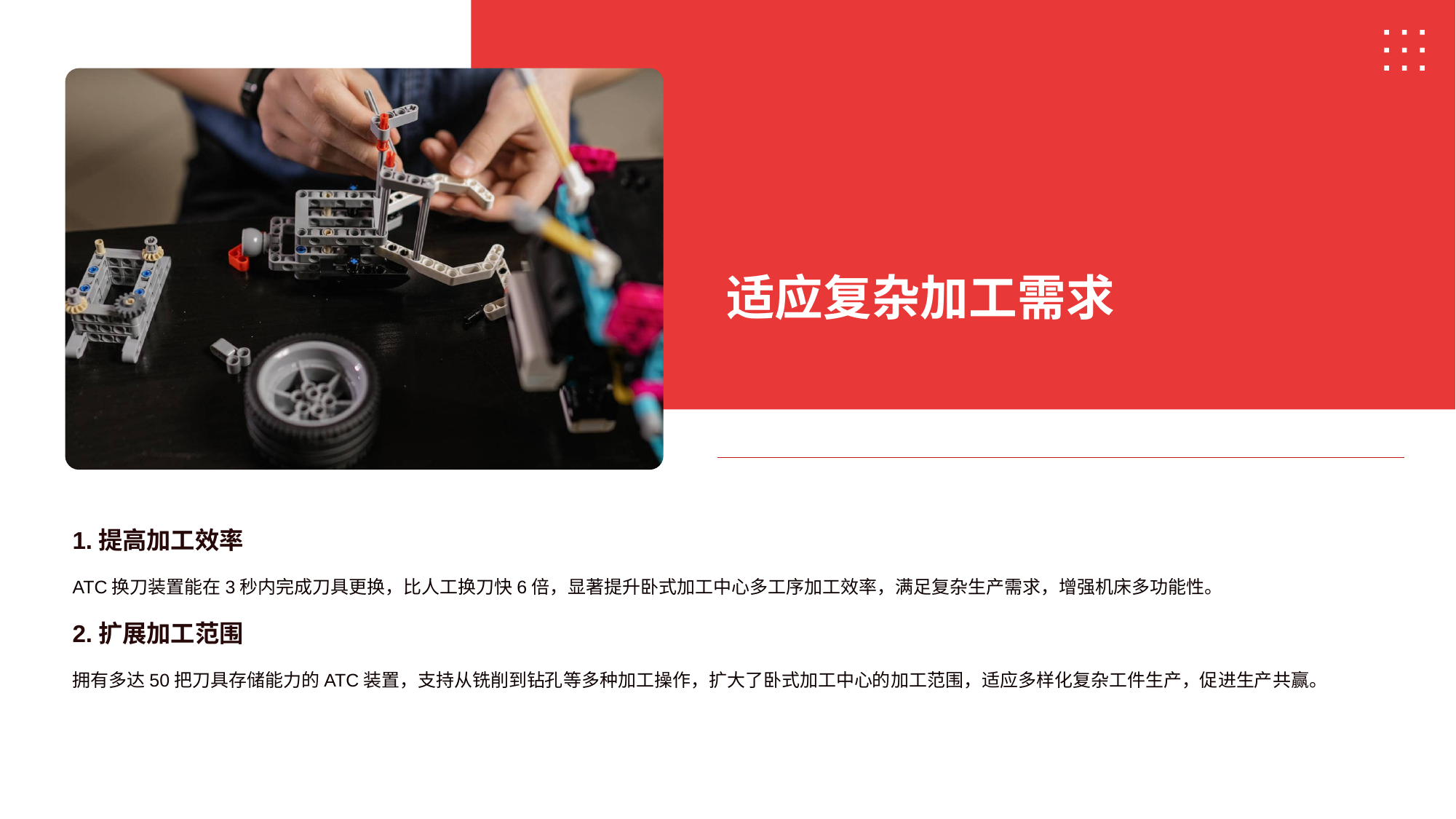

适应复杂加工需求
1.提高加工效率
ATC换刀装置能在3秒内完成刀具更换，比人工换刀快6倍，显著提升卧式加工中心多工序加工效率，满足复杂生产需求，增强机床多功能性。
2.扩展加工范围
拥有多达50把刀具存储能力的ATC装置，支持从铣削到钻孔等多种加工操作，扩大了卧式加工中心的加工范围，适应多样化复杂工件生产，促进生产共赢。